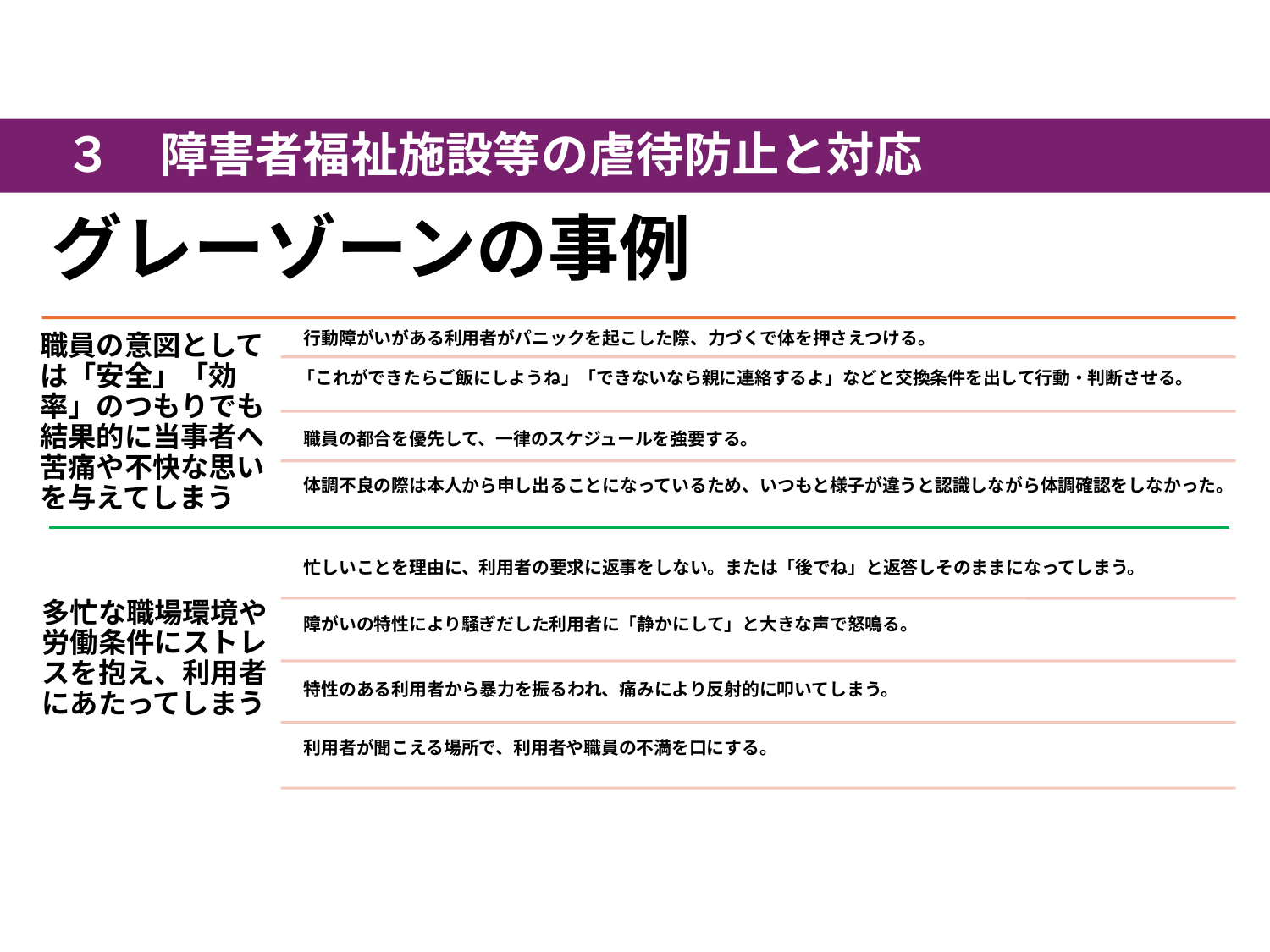

３　障害者福祉施設等の虐待防止と対応
# グレーゾーンの事例

職員の意図としては「安全」「効率」のつもりでも結果的に当事者へ苦痛や不快な思いを与えてしまう
行動障がいがある利用者がパニックを起こした際、力づくで体を押さえつける。

「これができたらご飯にしようね」「できないなら親に連絡するよ」などと交換条件を出して行動・判断させる。

職員の都合を優先して、一律のスケジュールを強要する。

体調不良の際は本人から申し出ることになっているため、いつもと様子が違うと認識しながら体調確認をしなかった。

忙しいことを理由に、利用者の要求に返事をしない。または「後でね」と返答しそのままになってしまう。
多忙な職場環境や労働条件にストレスを抱え、利用者にあたってしまう

障がいの特性により騒ぎだした利用者に「静かにして」と大きな声で怒鳴る。

特性のある利用者から暴力を振るわれ、痛みにより反射的に叩いてしまう。

利用者が聞こえる場所で、利用者や職員の不満を口にする。